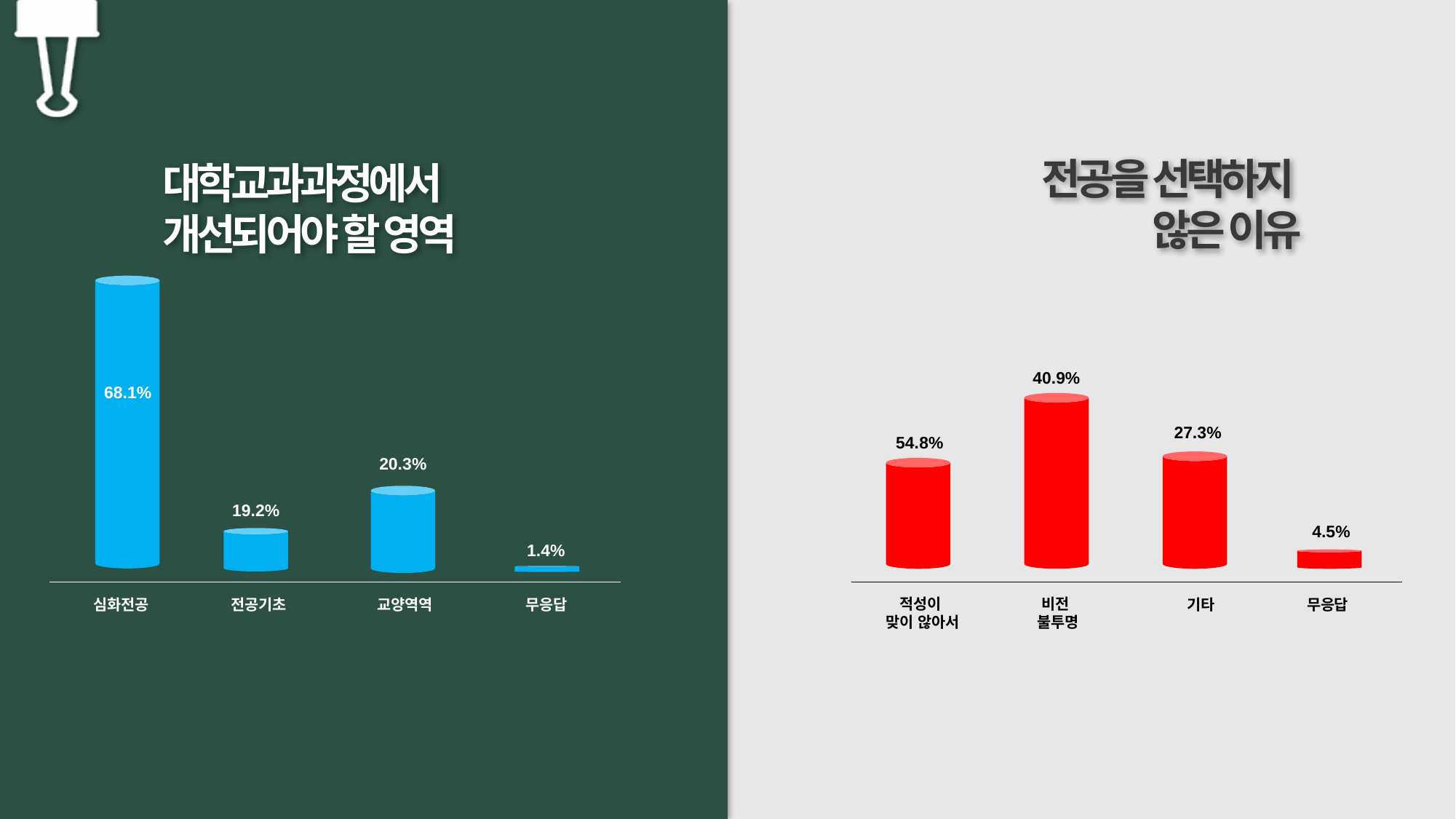

전공을 선택하지
않은 이유
대학교과과정에서
개선되어야 할 영역

68.1%
20.3%

19.2%

1.4%

40.9%

27.3%
54.8%

4.5%

적성이
맞이 않아서
비전
불투명
심화전공
전공기초
교양역역
무응답
기타
무응답